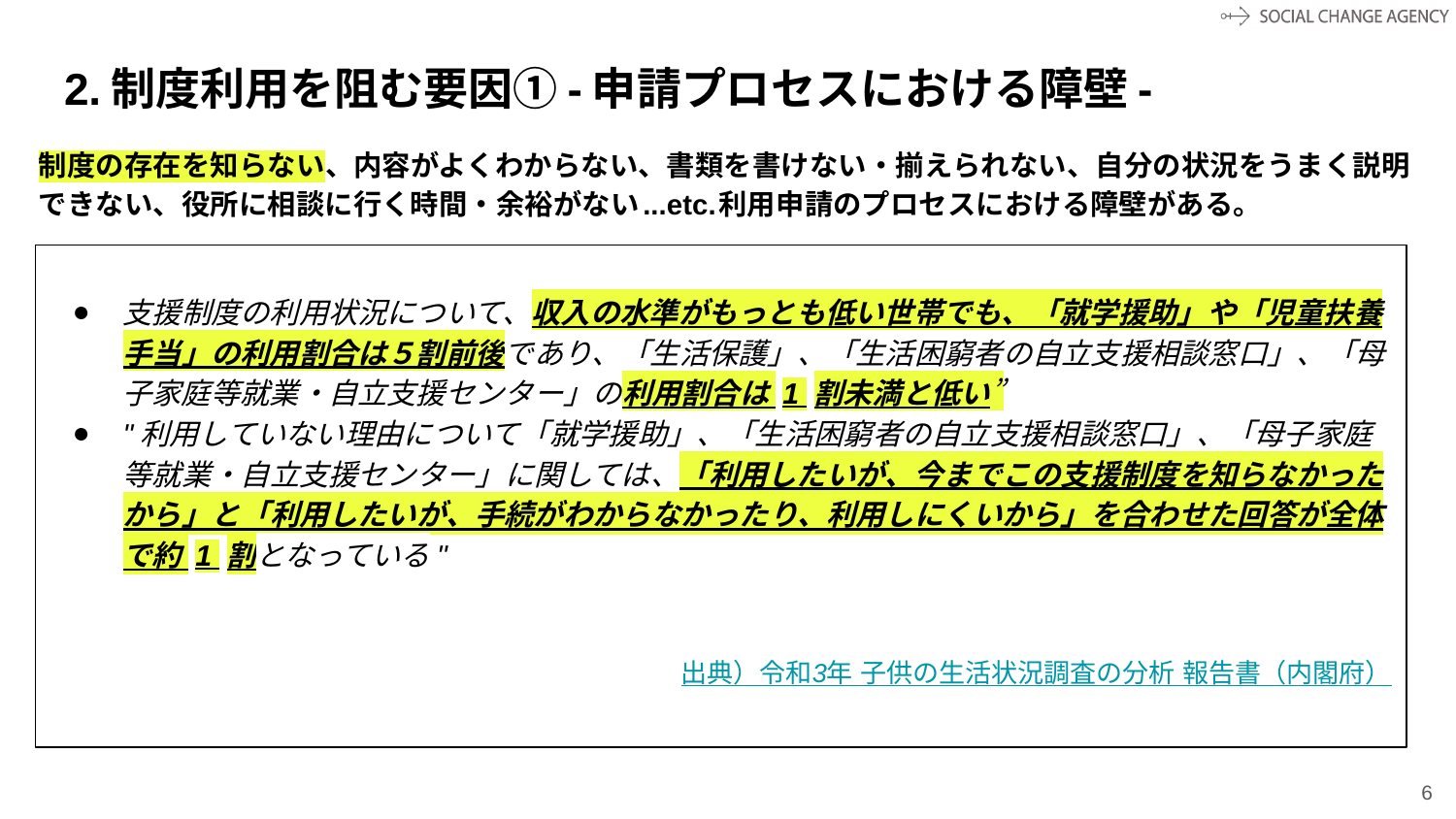

# 2.制度利用を阻む要因①-申請プロセスにおける障壁-

制度の存在を知らない、内容がよくわからない、書類を書けない・揃えられない、自分の状況をうまく説明できない、役所に相談に行く時間・余裕がない...etc.利用申請のプロセスにおける障壁がある。

支援制度の利用状況について、収入の水準がもっとも低い世帯でも、「就学援助」や「児童扶養手当」の利用割合は５割前後であり、「生活保護」、「生活困窮者の自立支援相談窓口」、「母子家庭等就業・自立支援センター」の利用割合は 1 割未満と低い”
"利用していない理由について「就学援助」、「生活困窮者の自立支援相談窓口」、「母子家庭等就業・自立支援センター」に関しては、「利用したいが、今までこの支援制度を知らなかったから」と「利用したいが、手続がわからなかったり、利用しにくいから」を合わせた回答が全体で約 1 割となっている"

出典）令和3年 子供の生活状況調査の分析 報告書（内閣府）
6